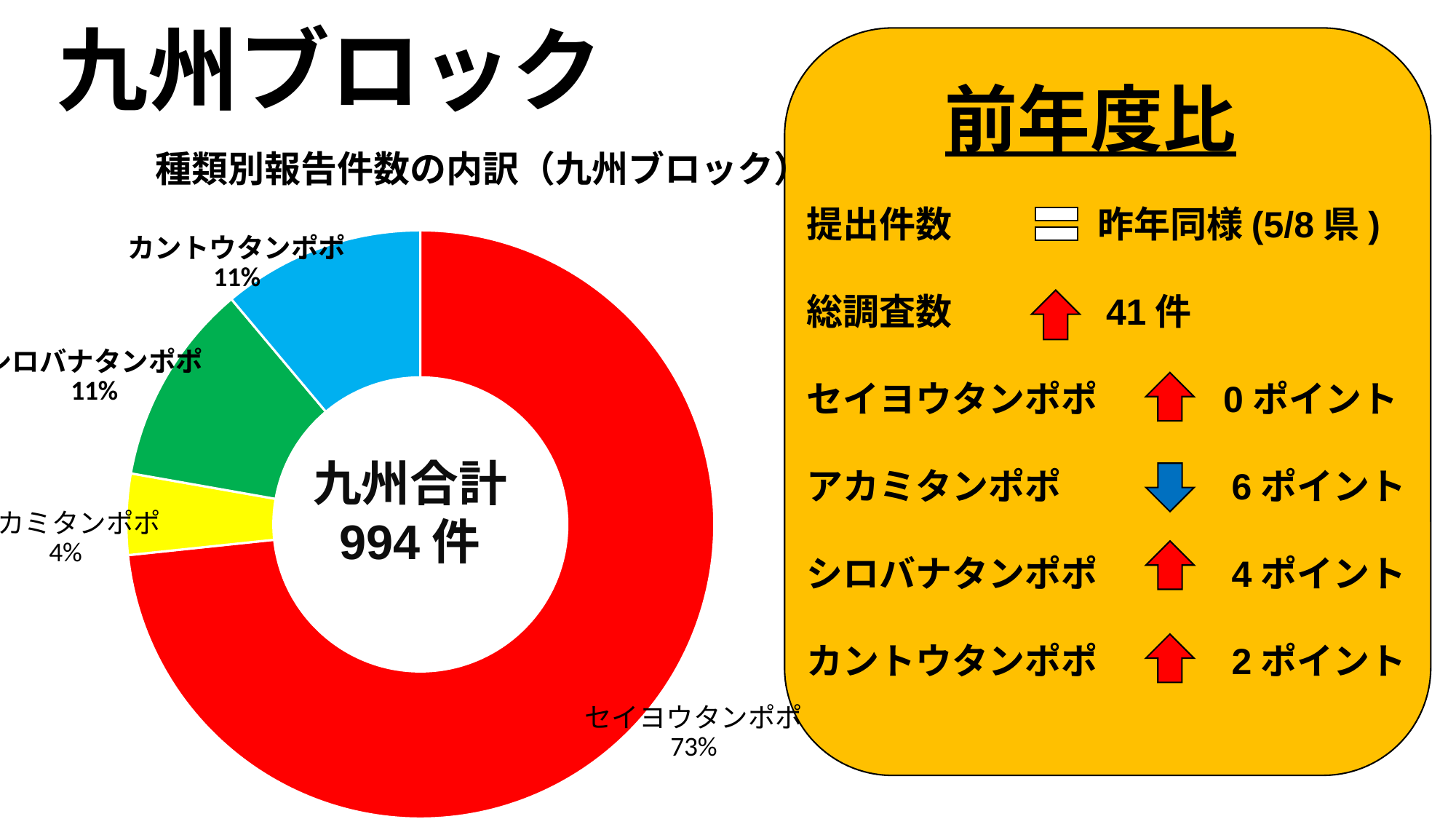

# 九州ブロック

前年度比

### Chart: 種類別報告件数の内訳（九州ブロック）

| Category | その他 |
|---|---|
| セイヨウタンポポ | 33.0 |
| アカミタンポポ | 2.0 |
| シロバナタンポポ | 5.0 |
| カントウタンポポ | 5.0 |
提出件数　　　　昨年同様(5/8県)

総調査数　　　　41件

セイヨウタンポポ　　　 0ポイント

アカミタンポポ　　　　  6ポイント

シロバナタンポポ　　　  4ポイント

カントウタンポポ　　　  2ポイント

### Chart: 種類別報告件数の内訳

| Category |
|---|

九州合計
994件